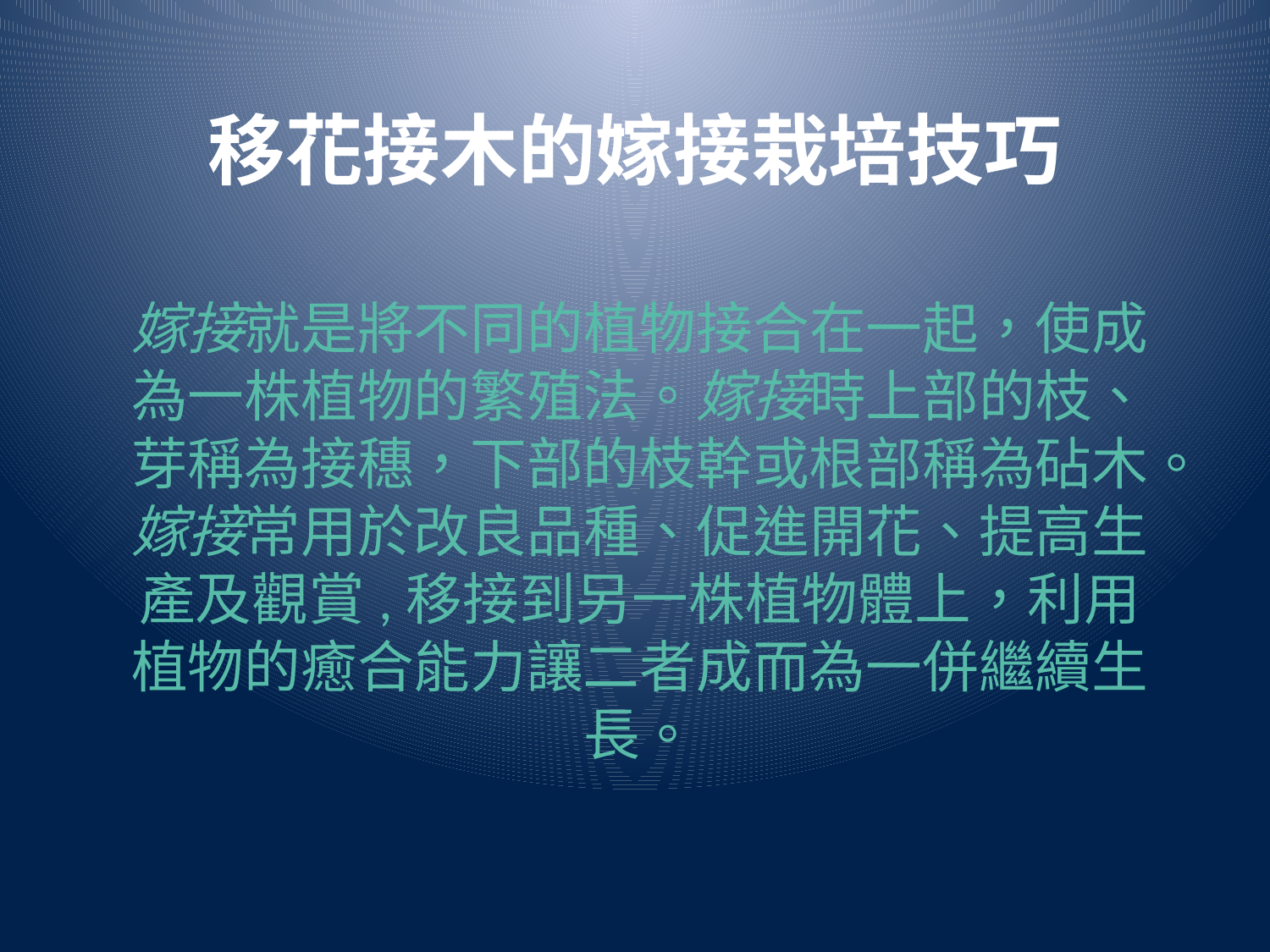

# 移花接木的嫁接栽培技巧
嫁接就是將不同的植物接合在一起，使成為一株植物的繁殖法。嫁接時上部的枝、芽稱為接穗，下部的枝幹或根部稱為砧木。嫁接常用於改良品種、促進開花、提高生產及觀賞,移接到另一株植物體上，利用植物的癒合能力讓二者成而為一併繼續生長。